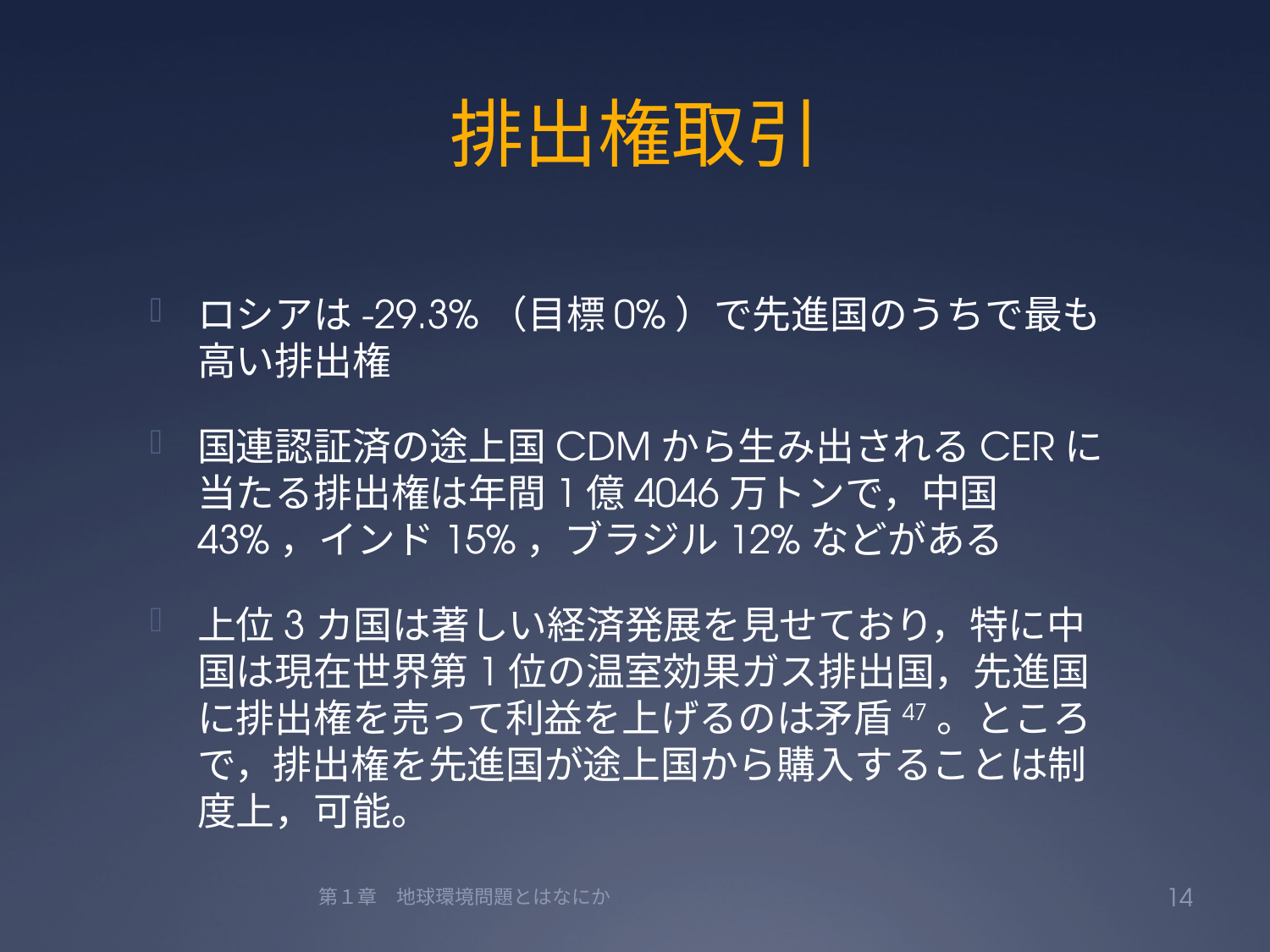

# 排出権取引
ロシアは-29.3%（目標0%）で先進国のうちで最も高い排出権
国連認証済の途上国CDMから生み出されるCERに当たる排出権は年間1億4046万トンで，中国43%，インド15%，ブラジル12%などがある
上位3カ国は著しい経済発展を見せており，特に中国は現在世界第1位の温室効果ガス排出国，先進国に排出権を売って利益を上げるのは矛盾47。ところで，排出権を先進国が途上国から購入することは制度上，可能。
第１章　地球環境問題とはなにか
14